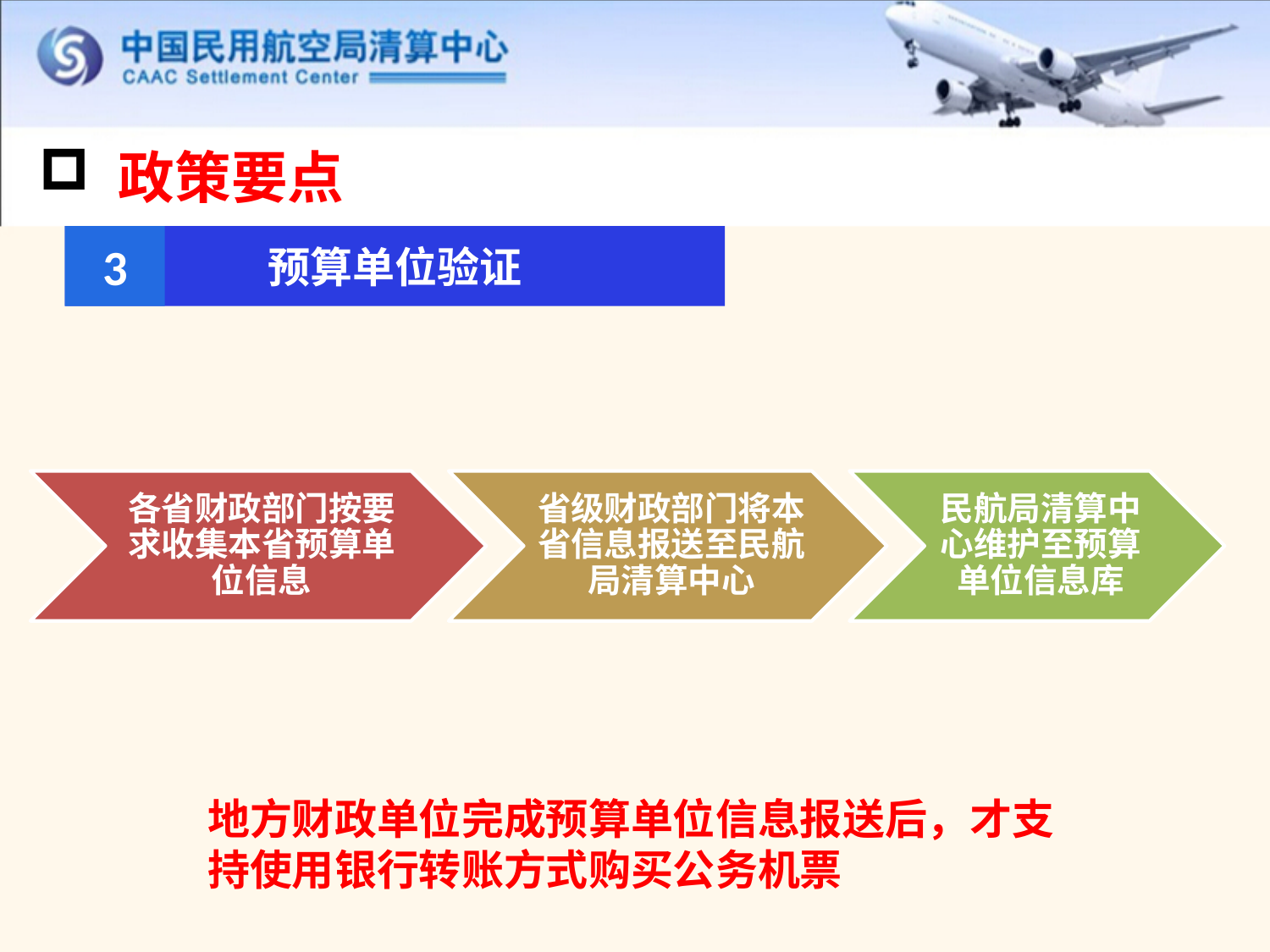

政策要点
预算单位验证
3
各省财政部门按要求收集本省预算单位信息
省级财政部门将本省信息报送至民航局清算中心
民航局清算中心维护至预算单位信息库
地方财政单位完成预算单位信息报送后，才支持使用银行转账方式购买公务机票